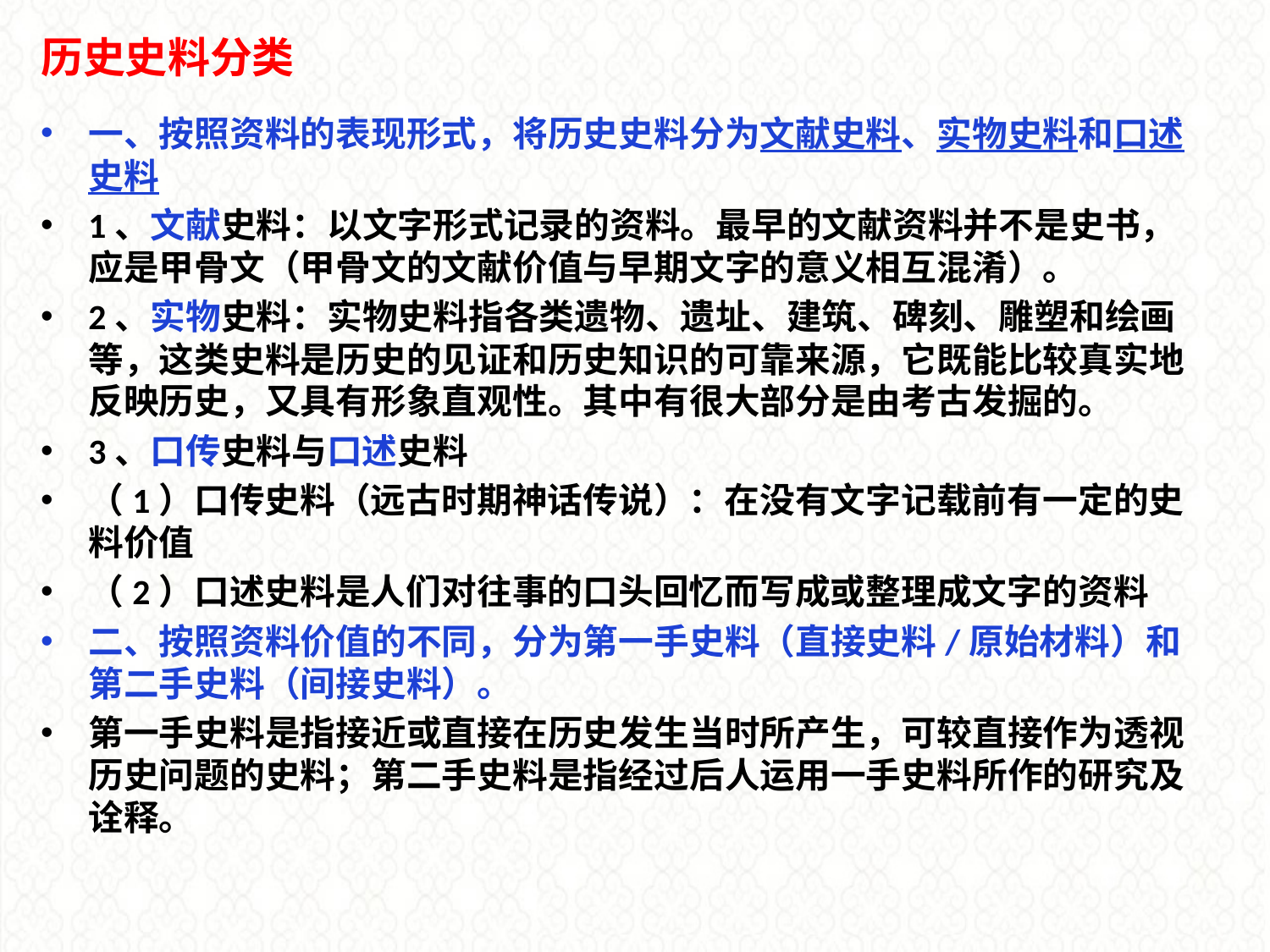

历史史料分类
一、按照资料的表现形式，将历史史料分为文献史料、实物史料和口述史料
1、文献史料：以文字形式记录的资料。最早的文献资料并不是史书，应是甲骨文（甲骨文的文献价值与早期文字的意义相互混淆）。
2、实物史料：实物史料指各类遗物、遗址、建筑、碑刻、雕塑和绘画等，这类史料是历史的见证和历史知识的可靠来源，它既能比较真实地反映历史，又具有形象直观性。其中有很大部分是由考古发掘的。
3、口传史料与口述史料
（1）口传史料（远古时期神话传说）：在没有文字记载前有一定的史料价值
（2）口述史料是人们对往事的口头回忆而写成或整理成文字的资料
二、按照资料价值的不同，分为第一手史料（直接史料/原始材料）和第二手史料（间接史料）。
第一手史料是指接近或直接在历史发生当时所产生，可较直接作为透视历史问题的史料；第二手史料是指经过后人运用一手史料所作的研究及诠释。